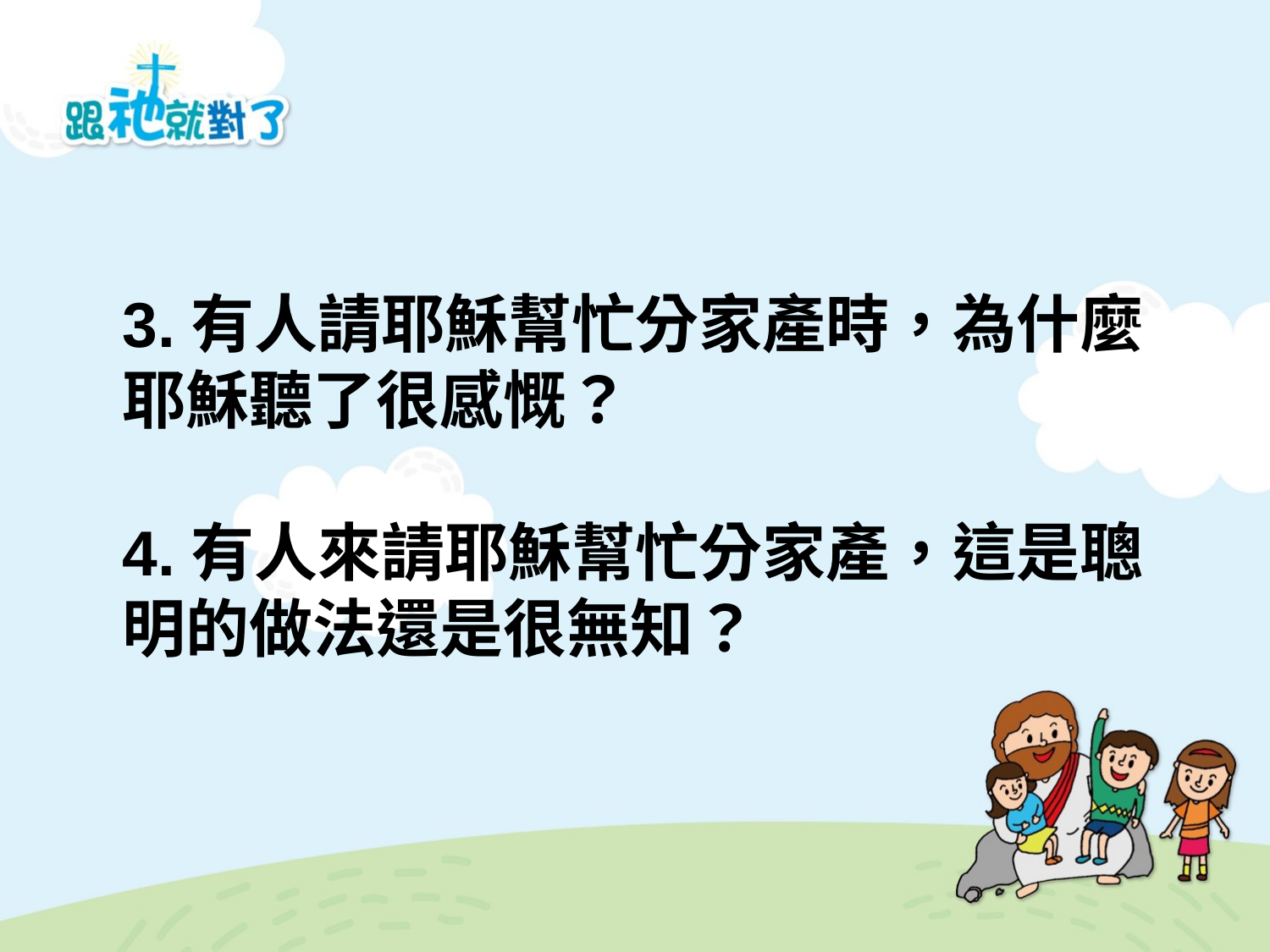

3.有人請耶穌幫忙分家產時，為什麼耶穌聽了很感慨？

4.有人來請耶穌幫忙分家產，這是聰明的做法還是很無知？